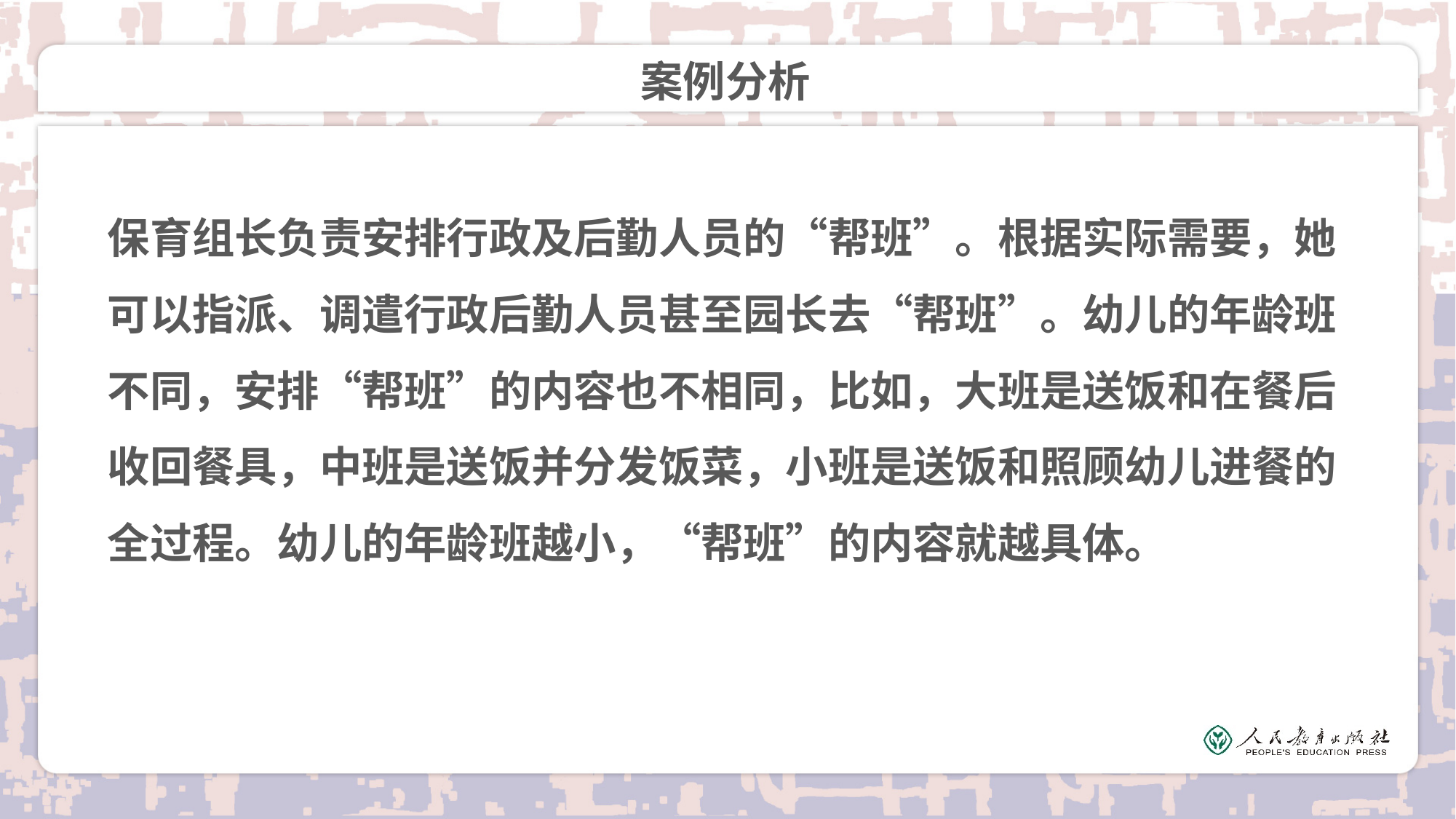

# 案例分析
保育组长负责安排行政及后勤人员的“帮班”。根据实际需要，她可以指派、调遣行政后勤人员甚至园长去“帮班”。幼儿的年龄班不同，安排“帮班”的内容也不相同，比如，大班是送饭和在餐后收回餐具，中班是送饭并分发饭菜，小班是送饭和照顾幼儿进餐的全过程。幼儿的年龄班越小，“帮班”的内容就越具体。